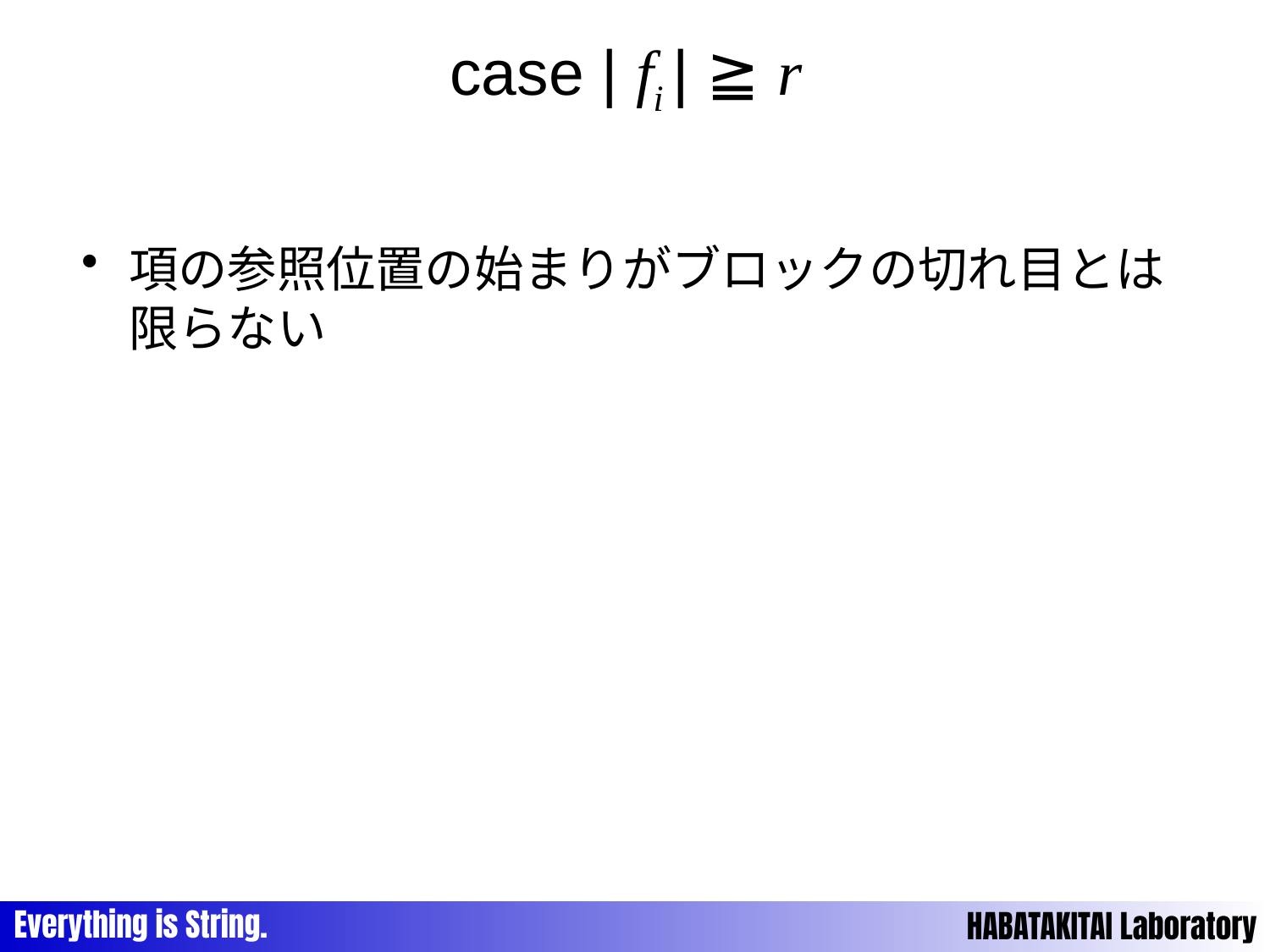

# case | fi | ≧ r
項の参照位置の始まりがブロックの切れ目とは限らない